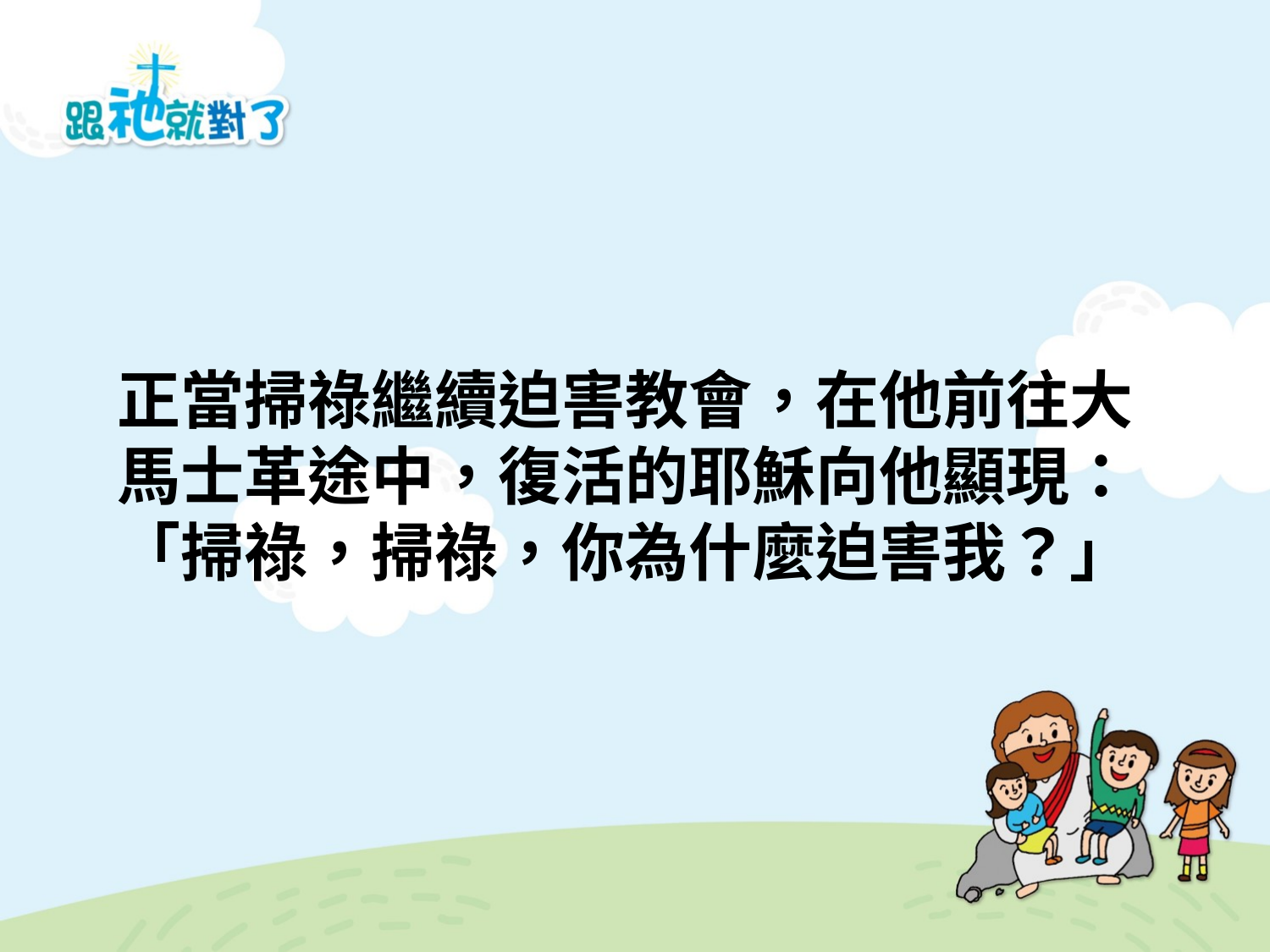

正當掃祿繼續迫害教會，在他前往大馬士革途中，復活的耶穌向他顯現：「掃祿，掃祿，你為什麼迫害我？」